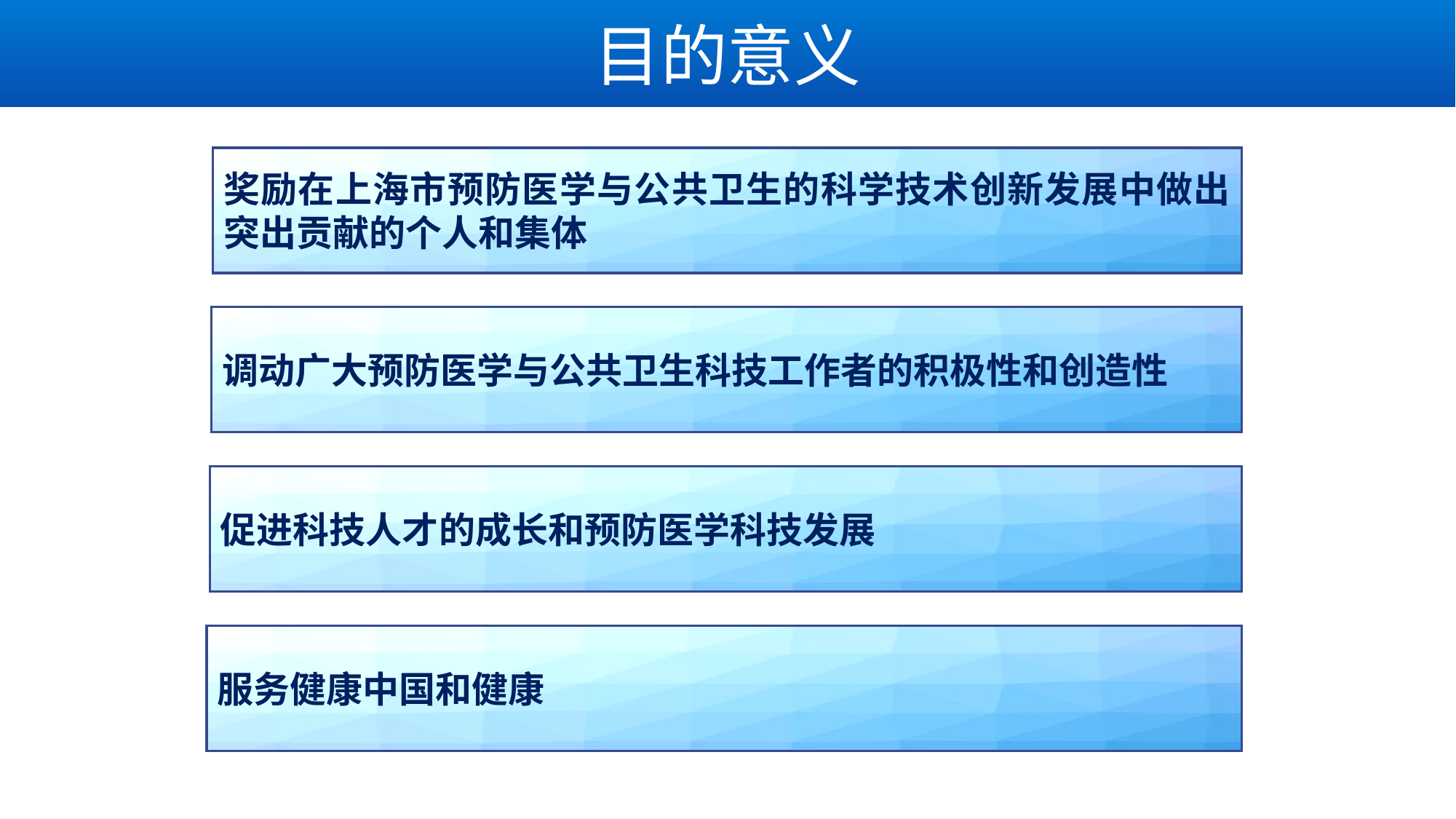

目的意义
奖励在上海市预防医学与公共卫生的科学技术创新发展中做出突出贡献的个人和集体
调动广大预防医学与公共卫生科技工作者的积极性和创造性
促进科技人才的成长和预防医学科技发展
服务健康中国和健康